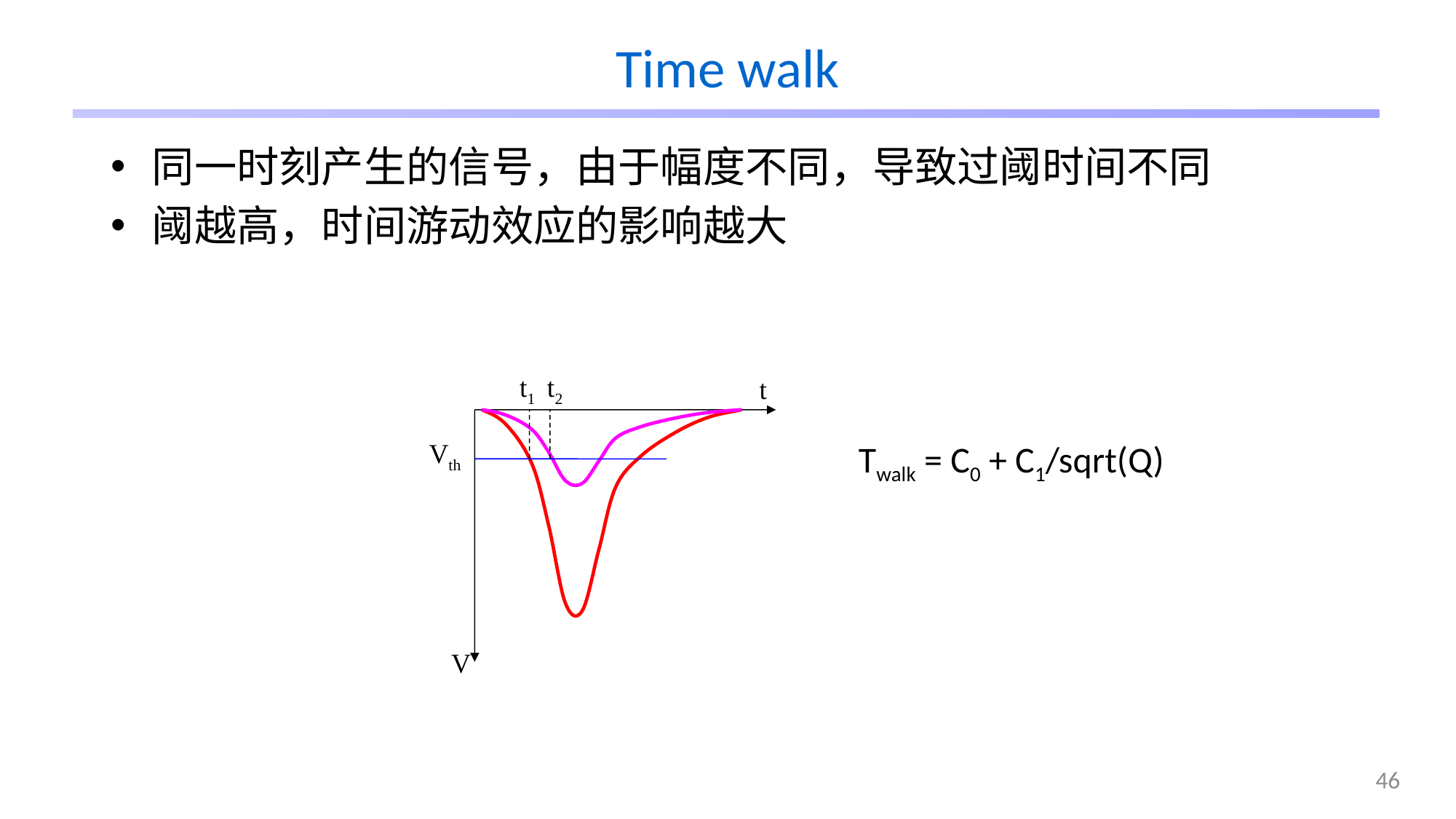

# Time walk
同一时刻产生的信号，由于幅度不同，导致过阈时间不同
阈越高，时间游动效应的影响越大
t1
t2
t

Vth

V
Twalk = C0 + C1/sqrt(Q)
46